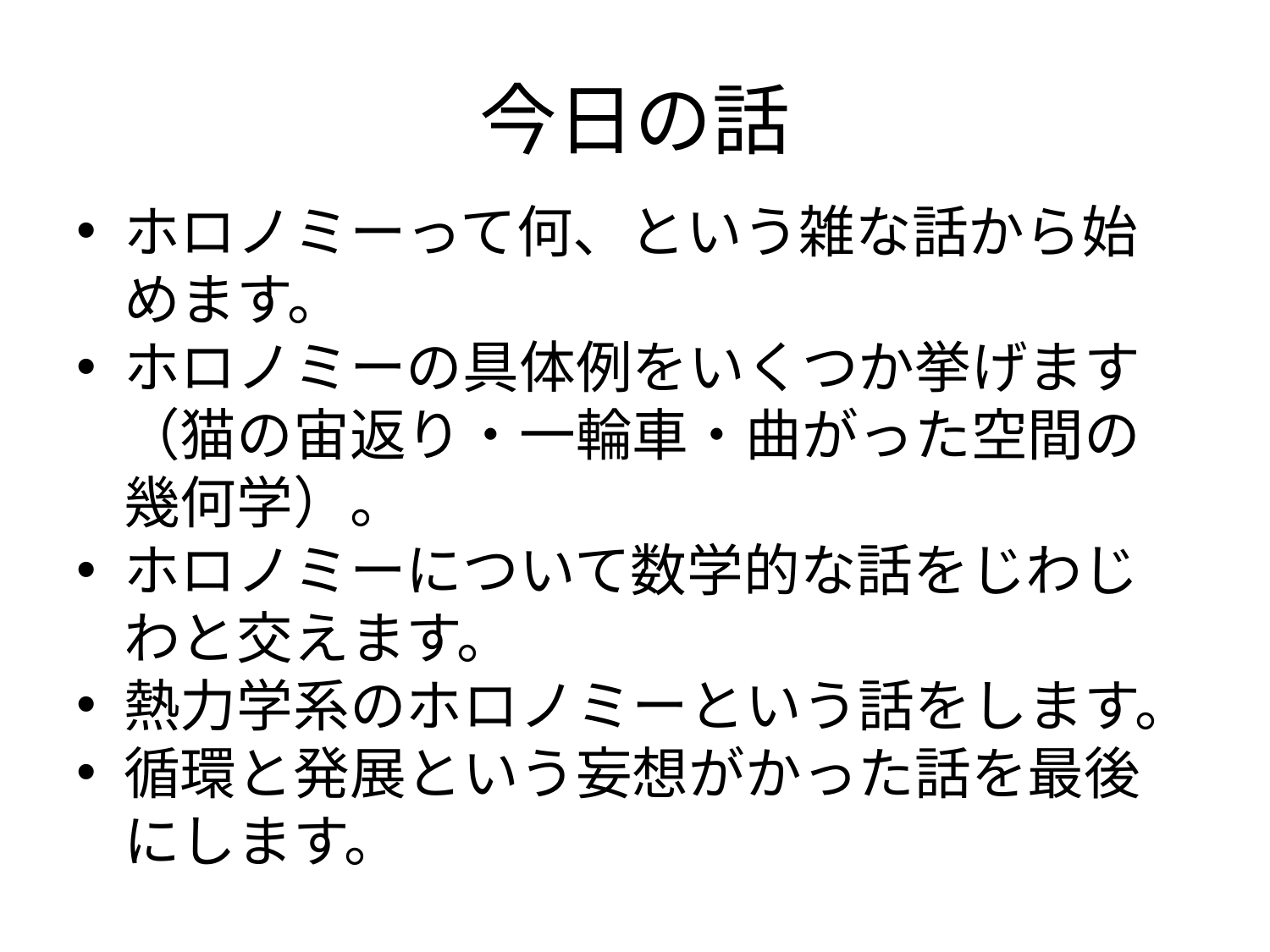

# 今日の話
ホロノミーって何、という雑な話から始めます。
ホロノミーの具体例をいくつか挙げます（猫の宙返り・一輪車・曲がった空間の幾何学）。
ホロノミーについて数学的な話をじわじわと交えます。
熱力学系のホロノミーという話をします。
循環と発展という妄想がかった話を最後にします。